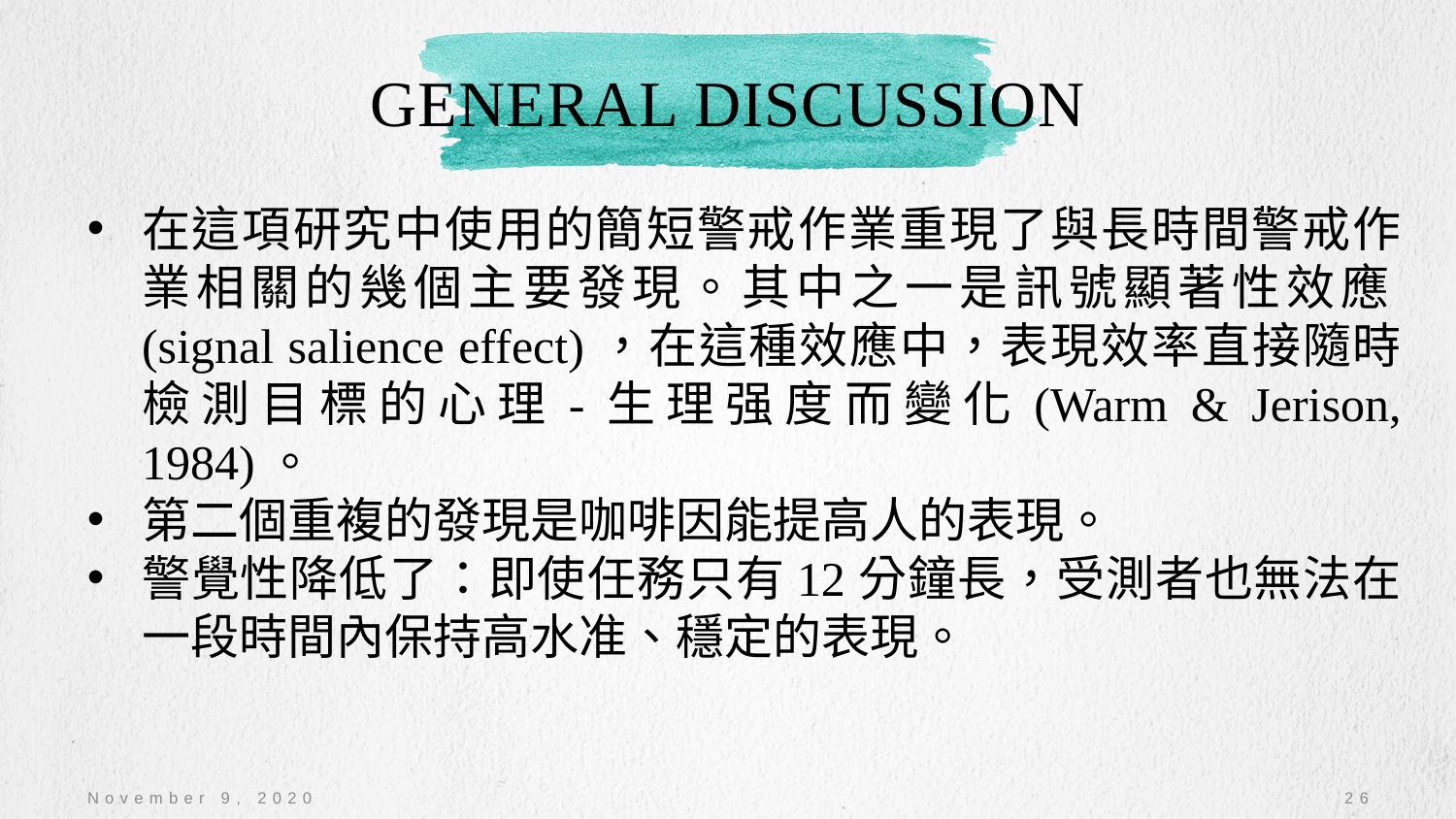

# GENERAL DISCUSSION
在這項研究中使用的簡短警戒作業重現了與長時間警戒作業相關的幾個主要發現。其中之一是訊號顯著性效應(signal salience effect)，在這種效應中，表現效率直接隨時檢測目標的心理-生理强度而變化(Warm & Jerison, 1984)。
第二個重複的發現是咖啡因能提高人的表現。
警覺性降低了：即使任務只有12分鐘長，受測者也無法在一段時間內保持高水准、穩定的表現。
November 9, 2020
26